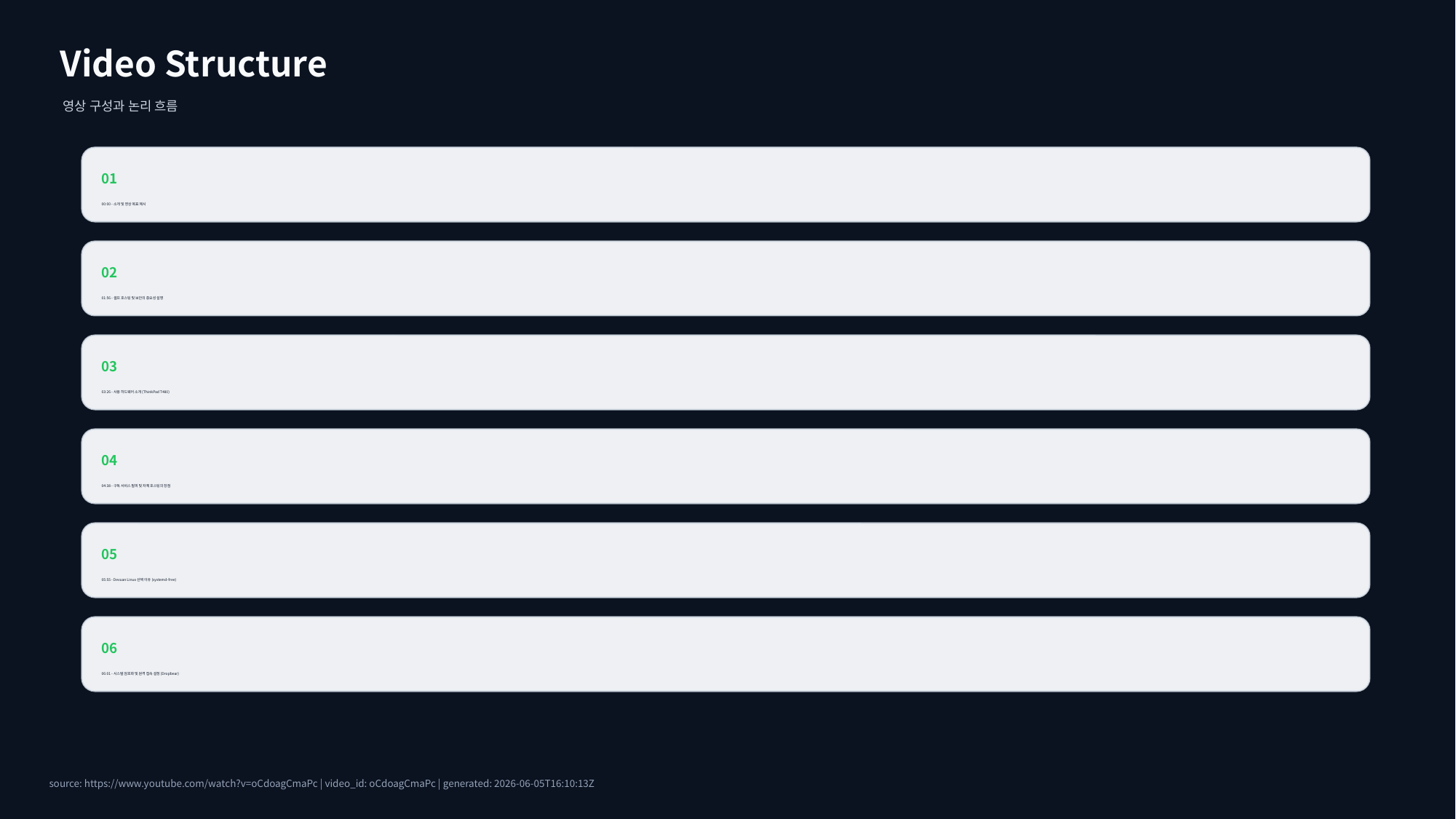

Video Structure
영상 구성과 논리 흐름

01
00:00 - 소개 및 영상 목표 제시

02
01:56 - 셀프 호스팅 및 보안의 중요성 설명

03
03:26 - 사용 하드웨어 소개 (ThinkPad T480)

04
04:38 - 구독 서비스 탈피 및 자체 호스팅의 장점

05
05:55 - Devuan Linux 선택 이유 (systemd-free)

06
06:01 - 시스템 암호화 및 원격 접속 설정 (Dropbear)
source: https://www.youtube.com/watch?v=oCdoagCmaPc | video_id: oCdoagCmaPc | generated: 2026-06-05T16:10:13Z